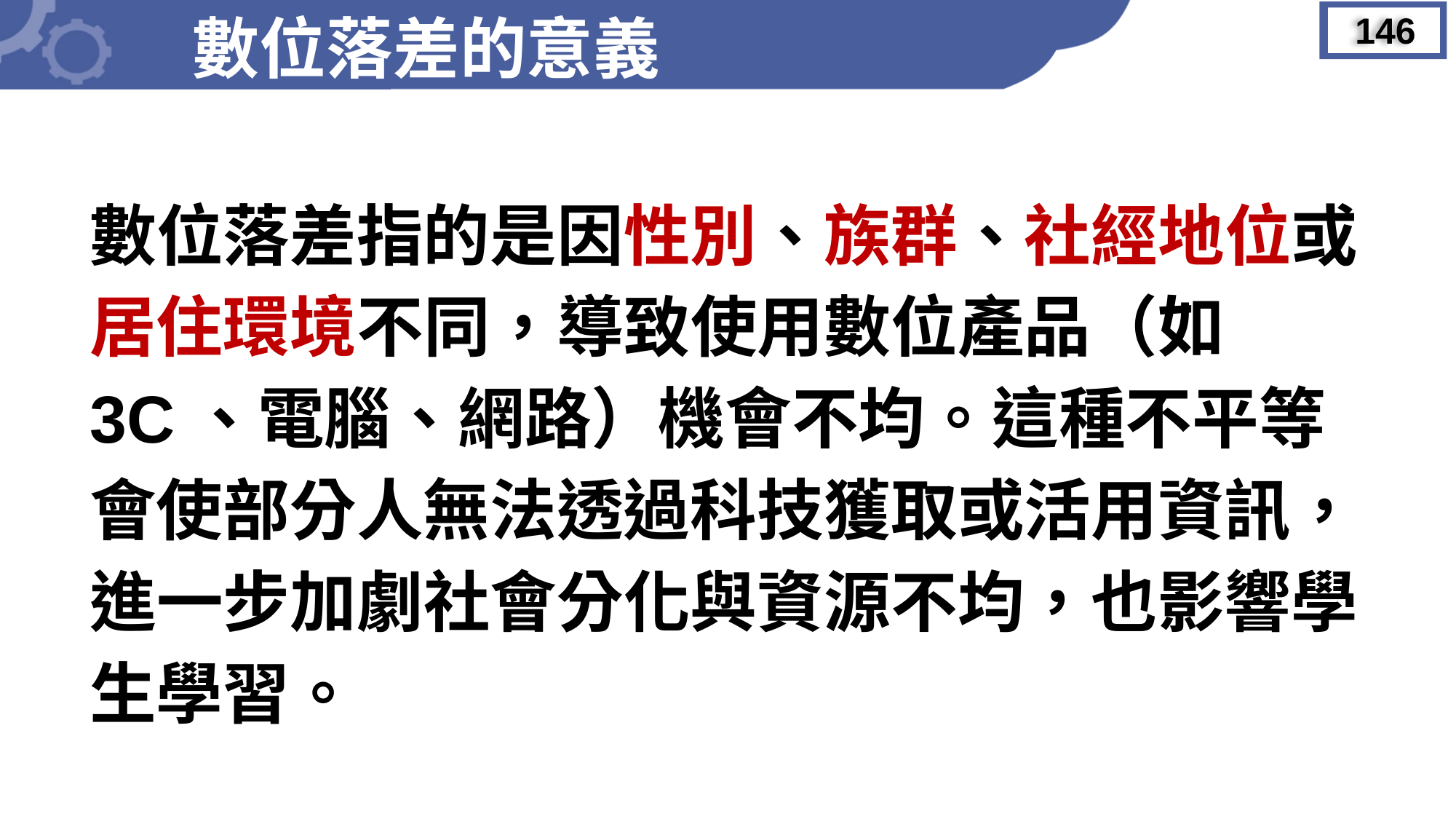

數位落差的意義
146
數位落差指的是因性別、族群、社經地位或居住環境不同，導致使用數位產品（如3C、電腦、網路）機會不均。這種不平等會使部分人無法透過科技獲取或活用資訊，進一步加劇社會分化與資源不均，也影響學生學習。